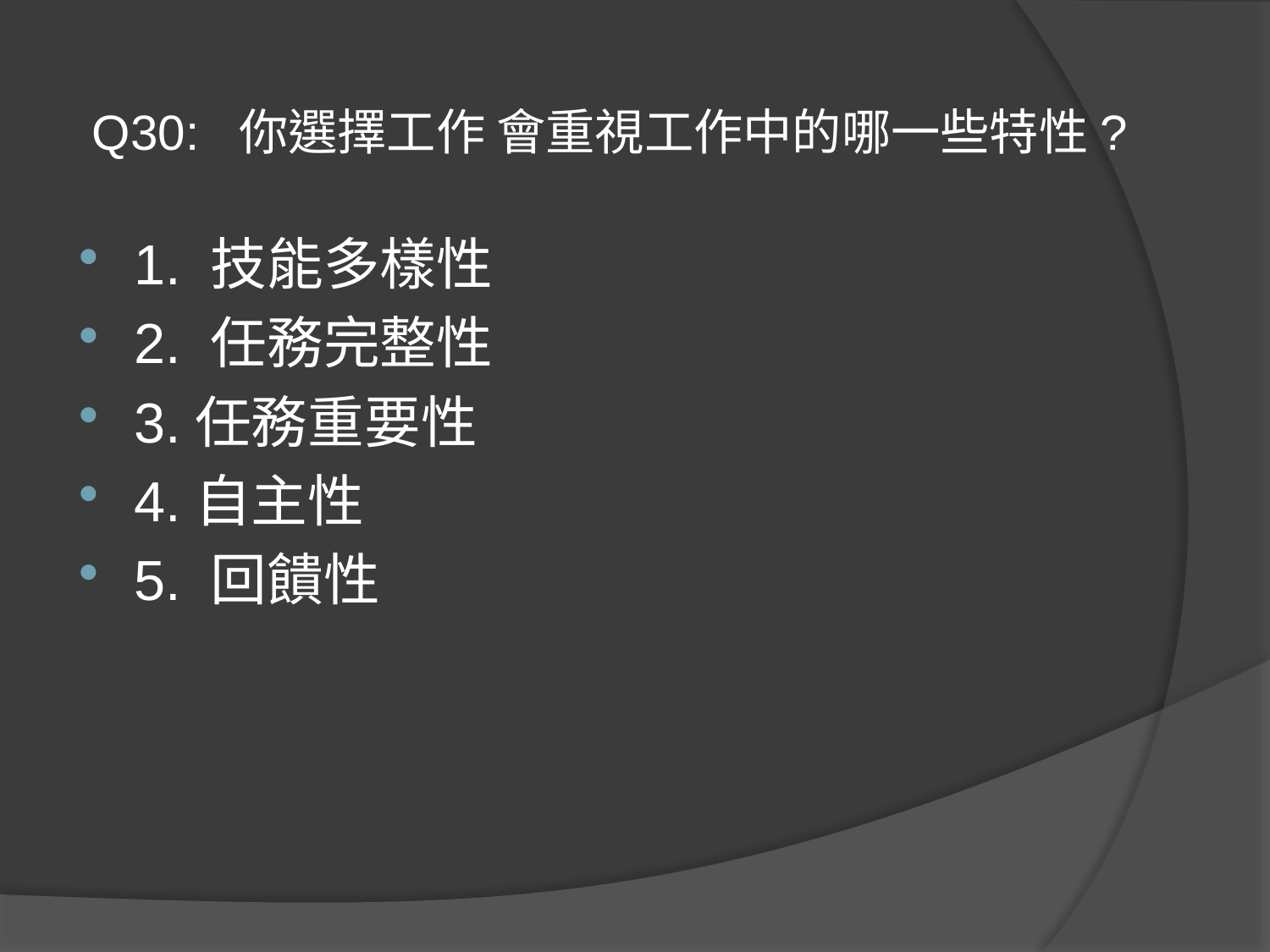

# Q30:  你選擇工作 會重視工作中的哪一些特性?
1. 技能多樣性
2. 任務完整性
3.任務重要性
4.自主性
5. 回饋性